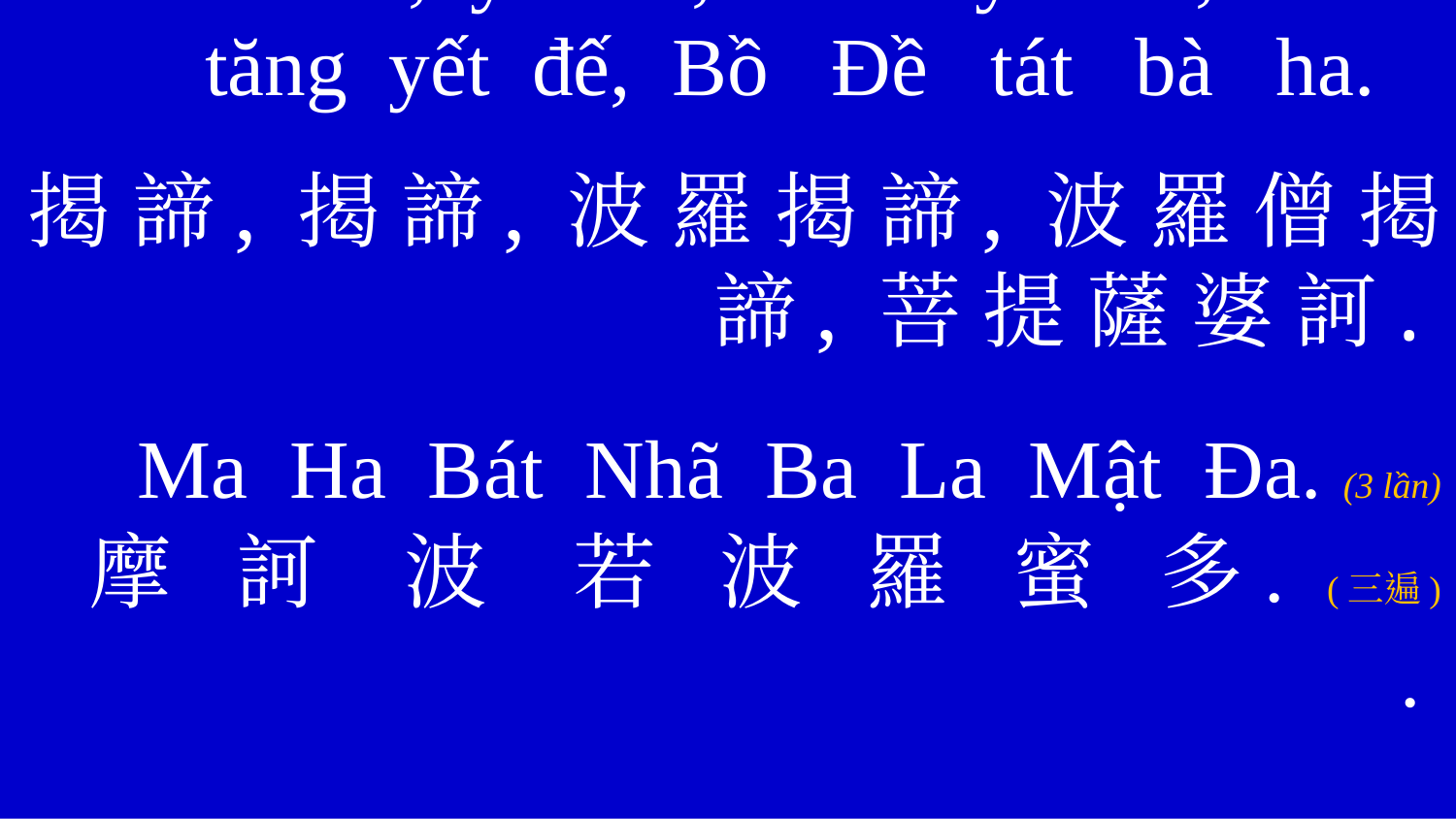

Yết  đế,  yết  đế,  ba  la  yết  đế,  ba  la  tăng  yết  đế,  Bồ   Đề   tát   bà   ha.

揭 諦, 揭 諦, 波 羅 揭 諦, 波 羅 僧 揭 諦, 菩 提 薩 婆 訶.

Ma  Ha  Bát  Nhã  Ba  La  Mật  Đa. (3 lần)
摩   訶    波    若   波   羅   蜜   多.  (三遍)
.